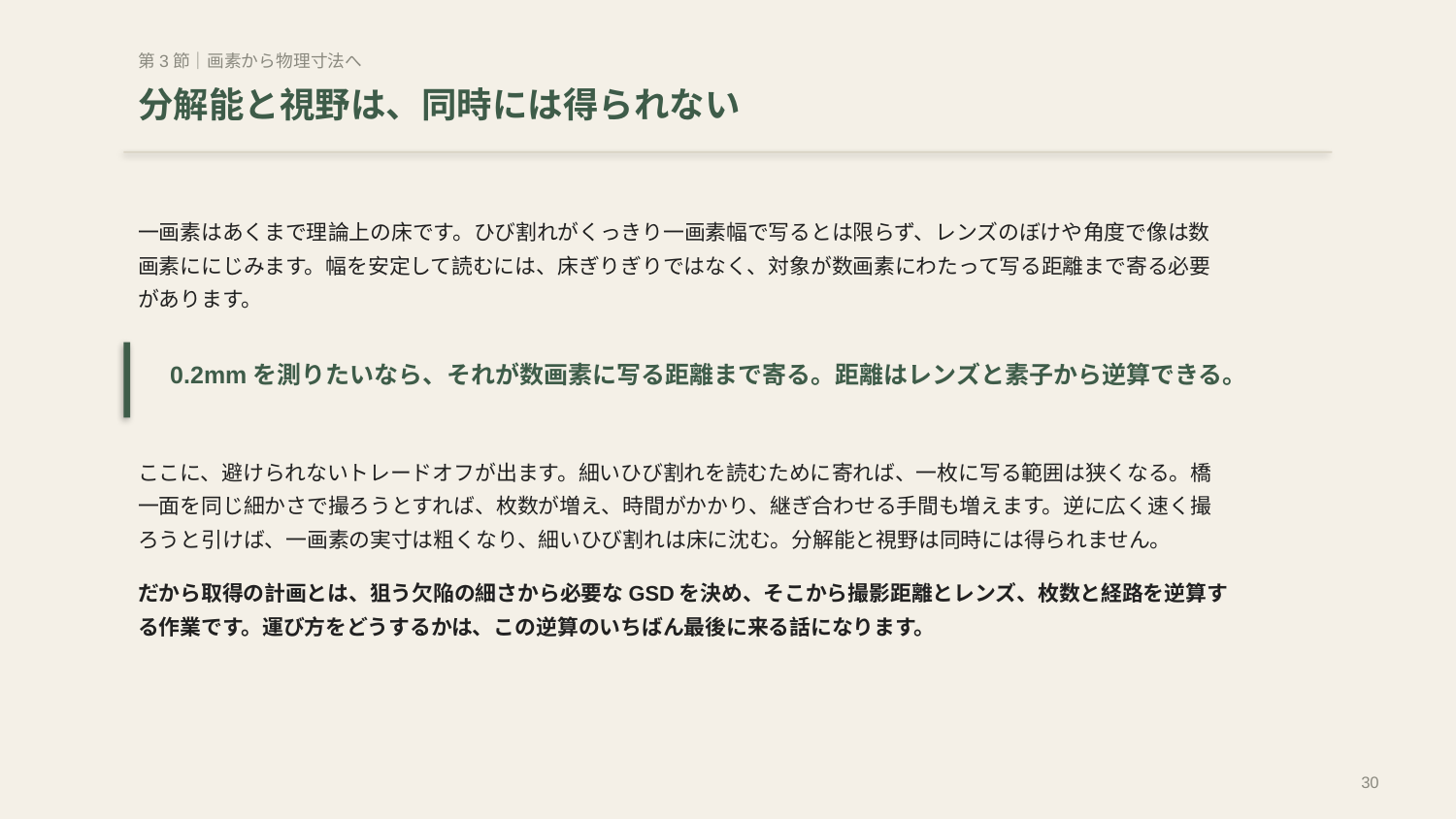

第3節｜画素から物理寸法へ
分解能と視野は、同時には得られない

一画素はあくまで理論上の床です。ひび割れがくっきり一画素幅で写るとは限らず、レンズのぼけや角度で像は数画素ににじみます。幅を安定して読むには、床ぎりぎりではなく、対象が数画素にわたって写る距離まで寄る必要があります。

0.2mmを測りたいなら、それが数画素に写る距離まで寄る。距離はレンズと素子から逆算できる。
ここに、避けられないトレードオフが出ます。細いひび割れを読むために寄れば、一枚に写る範囲は狭くなる。橋一面を同じ細かさで撮ろうとすれば、枚数が増え、時間がかかり、継ぎ合わせる手間も増えます。逆に広く速く撮ろうと引けば、一画素の実寸は粗くなり、細いひび割れは床に沈む。分解能と視野は同時には得られません。
だから取得の計画とは、狙う欠陥の細さから必要なGSDを決め、そこから撮影距離とレンズ、枚数と経路を逆算する作業です。運び方をどうするかは、この逆算のいちばん最後に来る話になります。
30